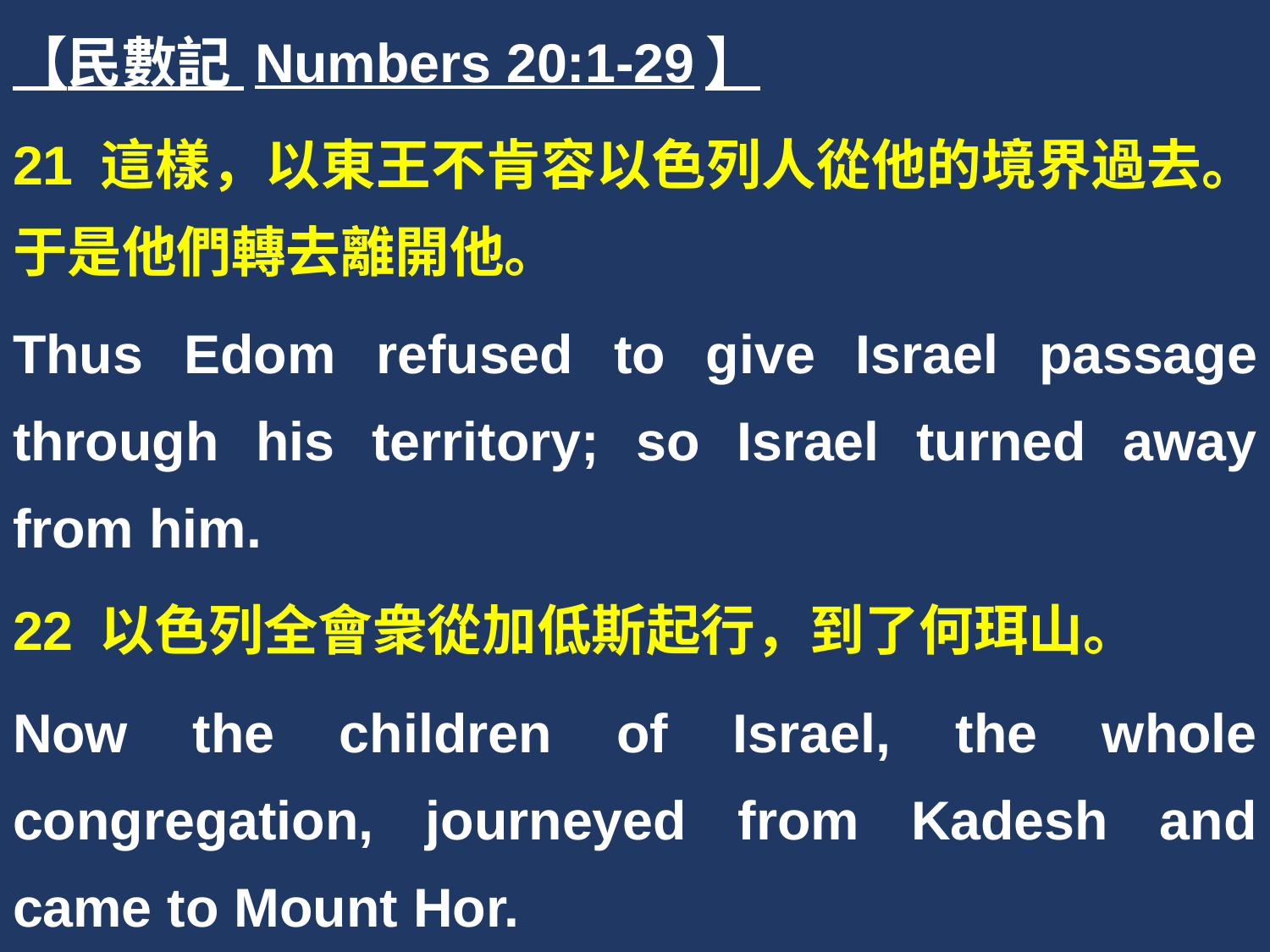

【民數記 Numbers 20:1-29】
21 這樣，以東王不肯容以色列人從他的境界過去。于是他們轉去離開他。
Thus Edom refused to give Israel passage through his territory; so Israel turned away from him.
22 以色列全會衆從加低斯起行，到了何珥山。
Now the children of Israel, the whole congregation, journeyed from Kadesh and came to Mount Hor.